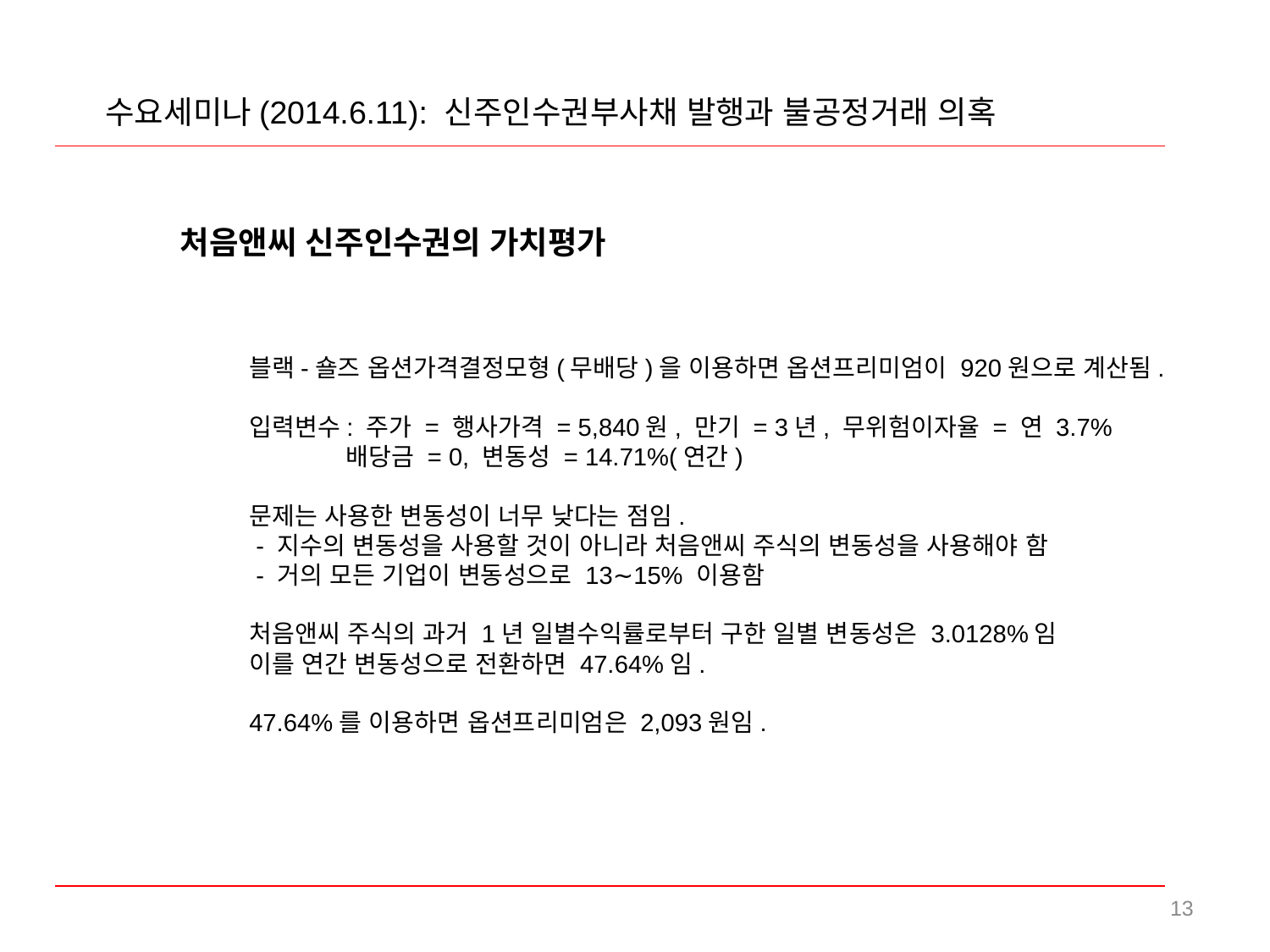

수요세미나(2014.6.11): 신주인수권부사채 발행과 불공정거래 의혹
처음앤씨 신주인수권의 가치평가
블랙-숄즈 옵션가격결정모형(무배당)을 이용하면 옵션프리미엄이 920원으로 계산됨.

입력변수: 주가 = 행사가격 = 5,840원, 만기 = 3년, 무위험이자율 = 연 3.7%
             배당금 = 0, 변동성 = 14.71%(연간)

문제는 사용한 변동성이 너무 낮다는 점임.
 - 지수의 변동성을 사용할 것이 아니라 처음앤씨 주식의 변동성을 사용해야 함
 - 거의 모든 기업이 변동성으로 13∼15% 이용함

처음앤씨 주식의 과거 1년 일별수익률로부터 구한 일별 변동성은 3.0128%임
이를 연간 변동성으로 전환하면 47.64%임.

47.64%를 이용하면 옵션프리미엄은 2,093원임.
13